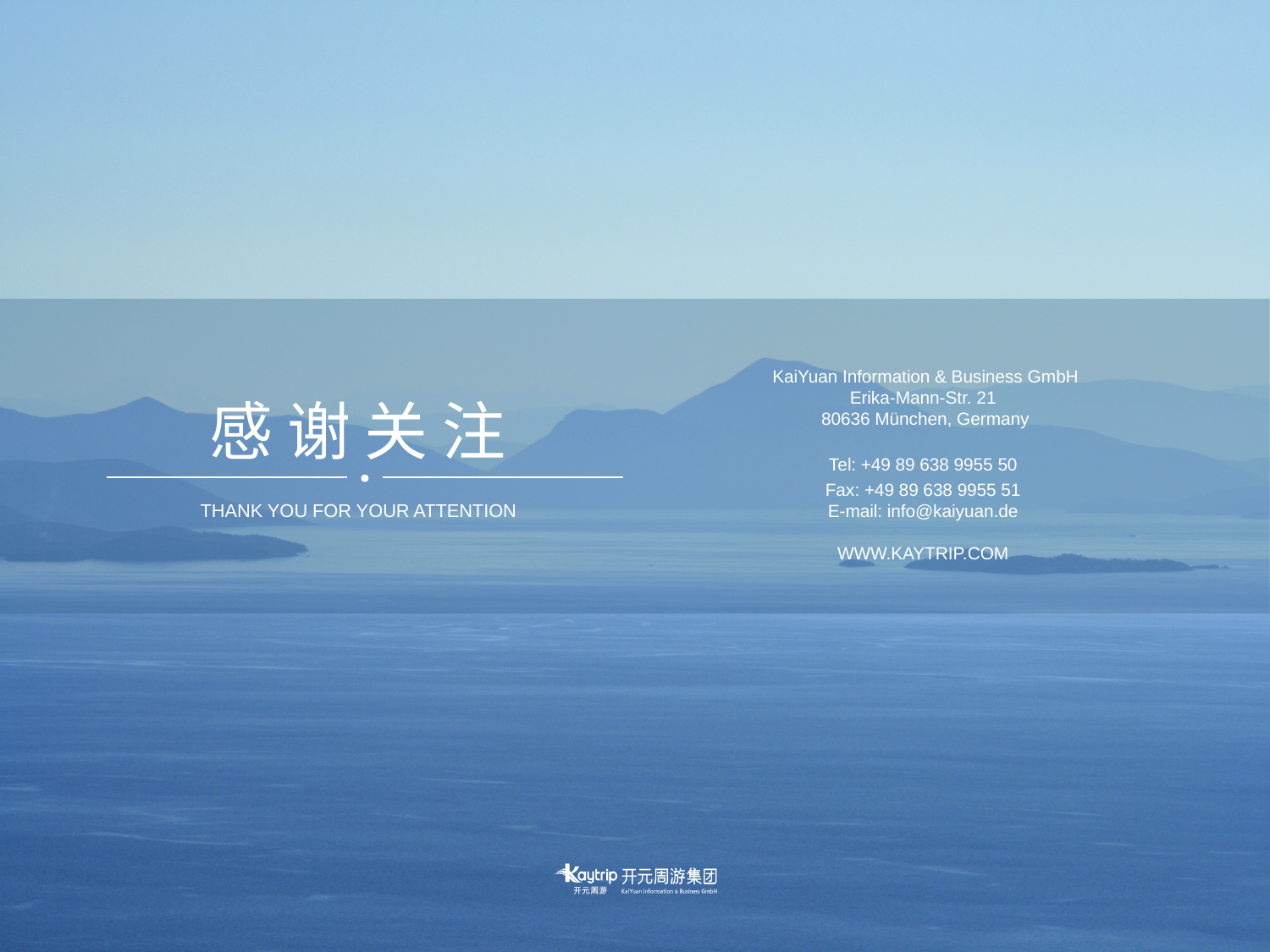

KaiYuan Information & Business GmbH
Erika-Mann-Str. 21
 80636 München, Germany

Tel: +49 89 638 9955 50
Fax: +49 89 638 9955 51
E-mail: info@kaiyuan.de

WWW.KAYTRIP.COM
感 谢 关 注

THANK YOU FOR YOUR ATTENTION